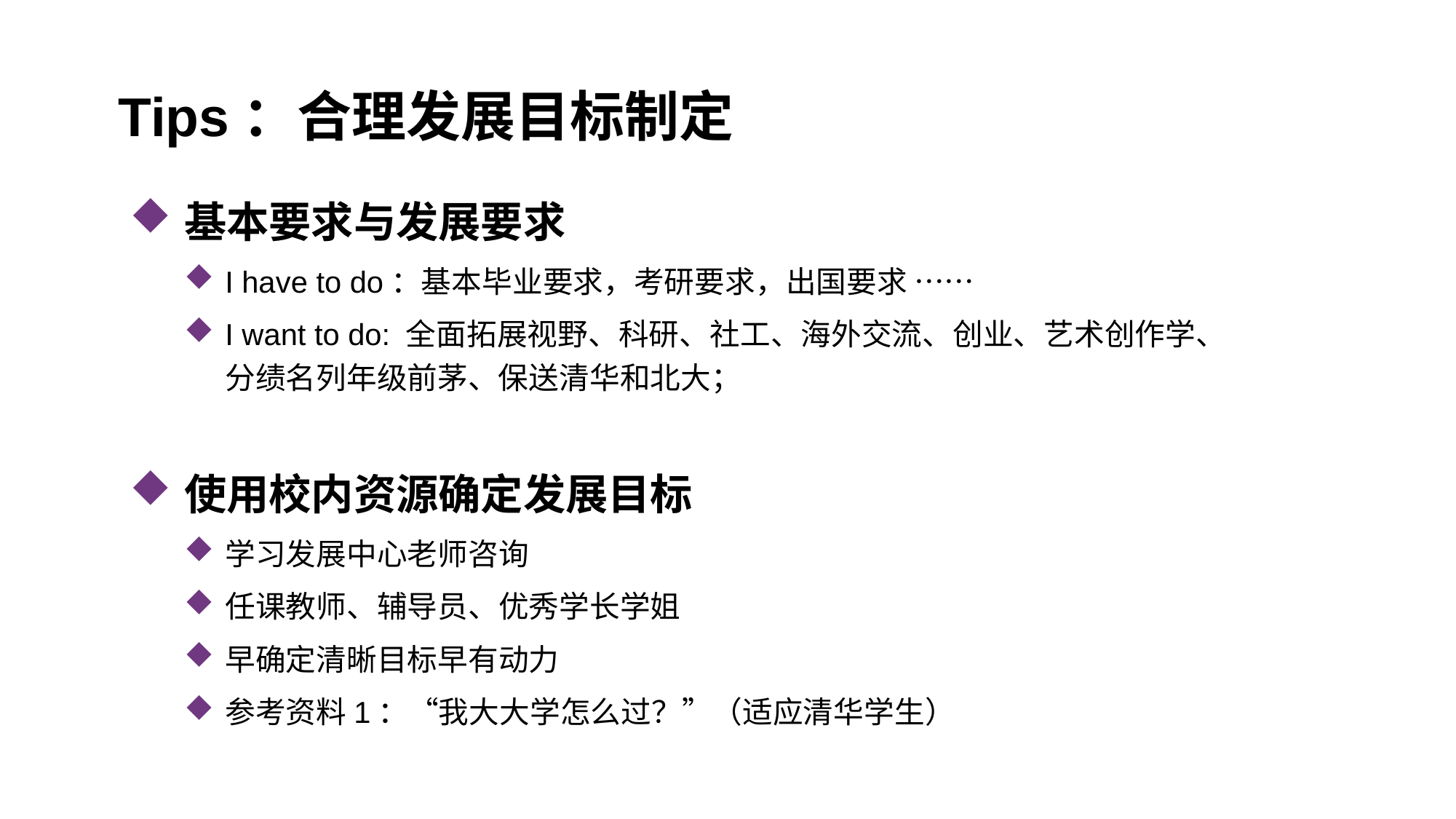

Tips：合理发展目标制定
基本要求与发展要求
I have to do：基本毕业要求，考研要求，出国要求 ……
I want to do: 全面拓展视野、科研、社工、海外交流、创业、艺术创作学、分绩名列年级前茅、保送清华和北大；

使用校内资源确定发展目标
学习发展中心老师咨询
任课教师、辅导员、优秀学长学姐
早确定清晰目标早有动力
参考资料1：“我大大学怎么过？”（适应清华学生）